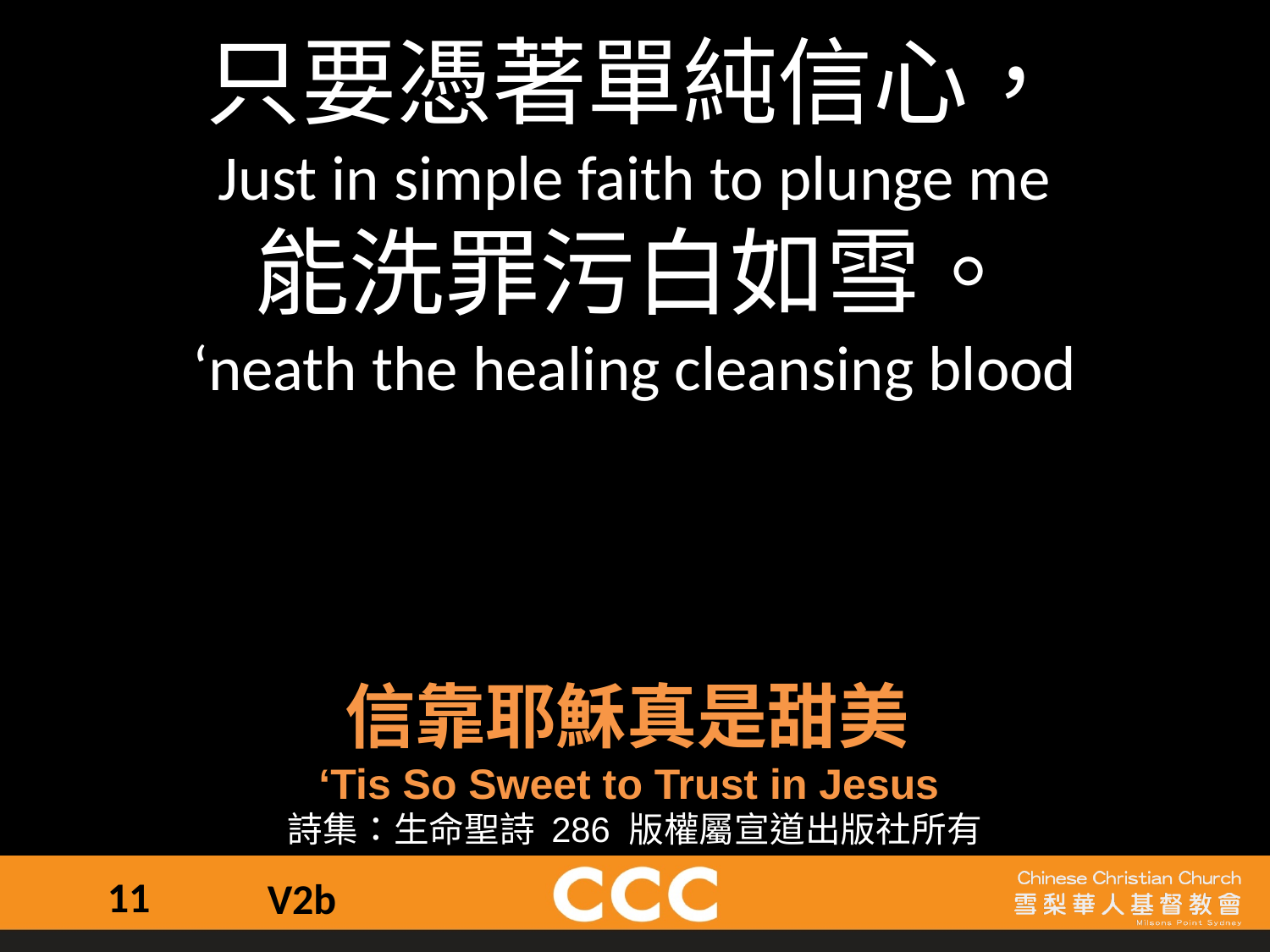

只要憑著單純信心，
Just in simple faith to plunge me
能洗罪污白如雪。
‘neath the healing cleansing blood
信靠耶穌真是甜美
‘Tis So Sweet to Trust in Jesus
詩集：生命聖詩 286 版權屬宣道出版社所有
11
V2b